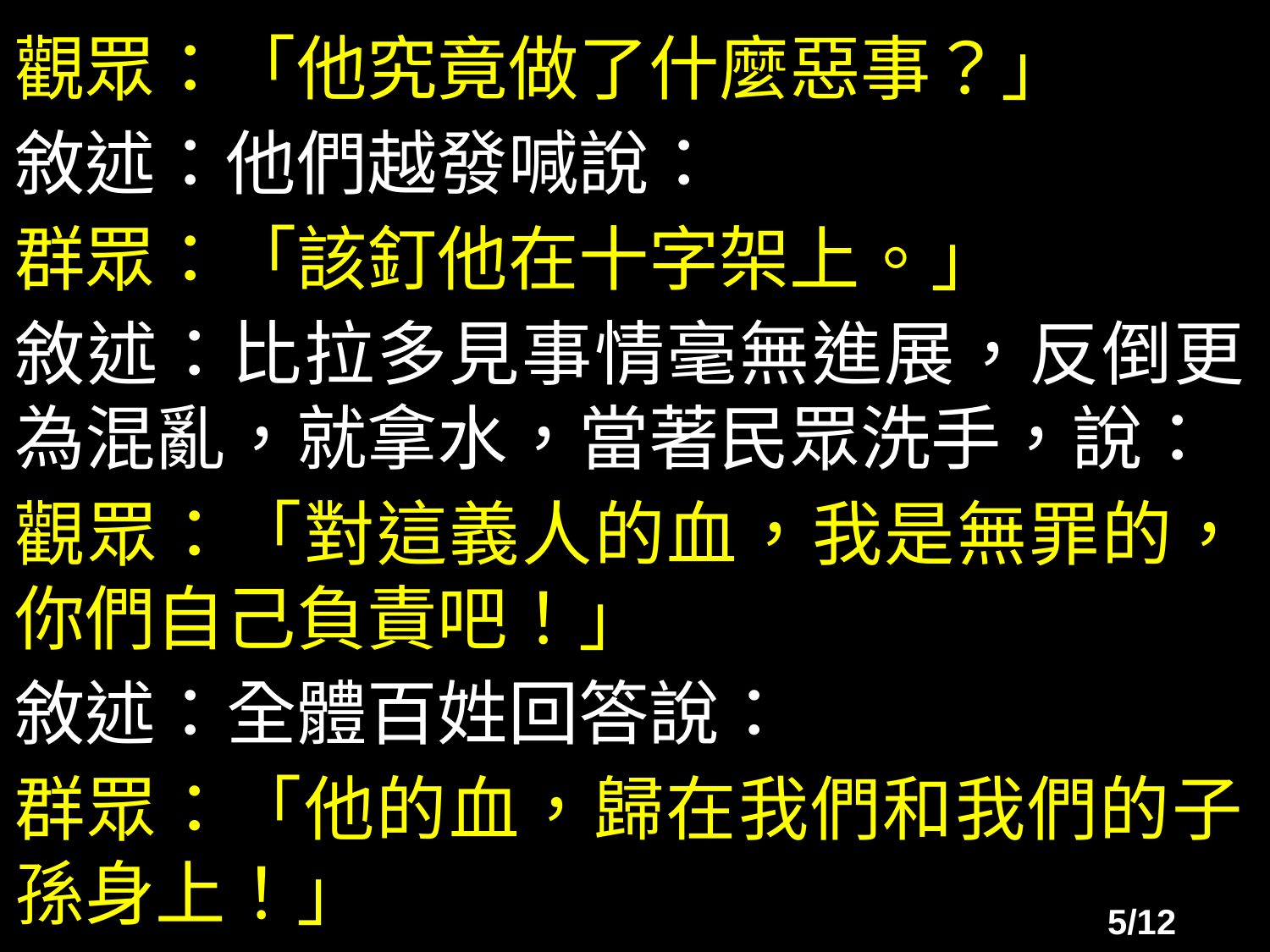

觀眾：「他究竟做了什麼惡事？」
敘述：他們越發喊說：
群眾：「該釘他在十字架上。」
敘述：比拉多見事情毫無進展，反倒更為混亂，就拿水，當著民眾洗手，說：
觀眾：「對這義人的血，我是無罪的，你們自己負責吧！」
敘述：全體百姓回答說：
群眾：「他的血，歸在我們和我們的子
孫身上！」
5/12